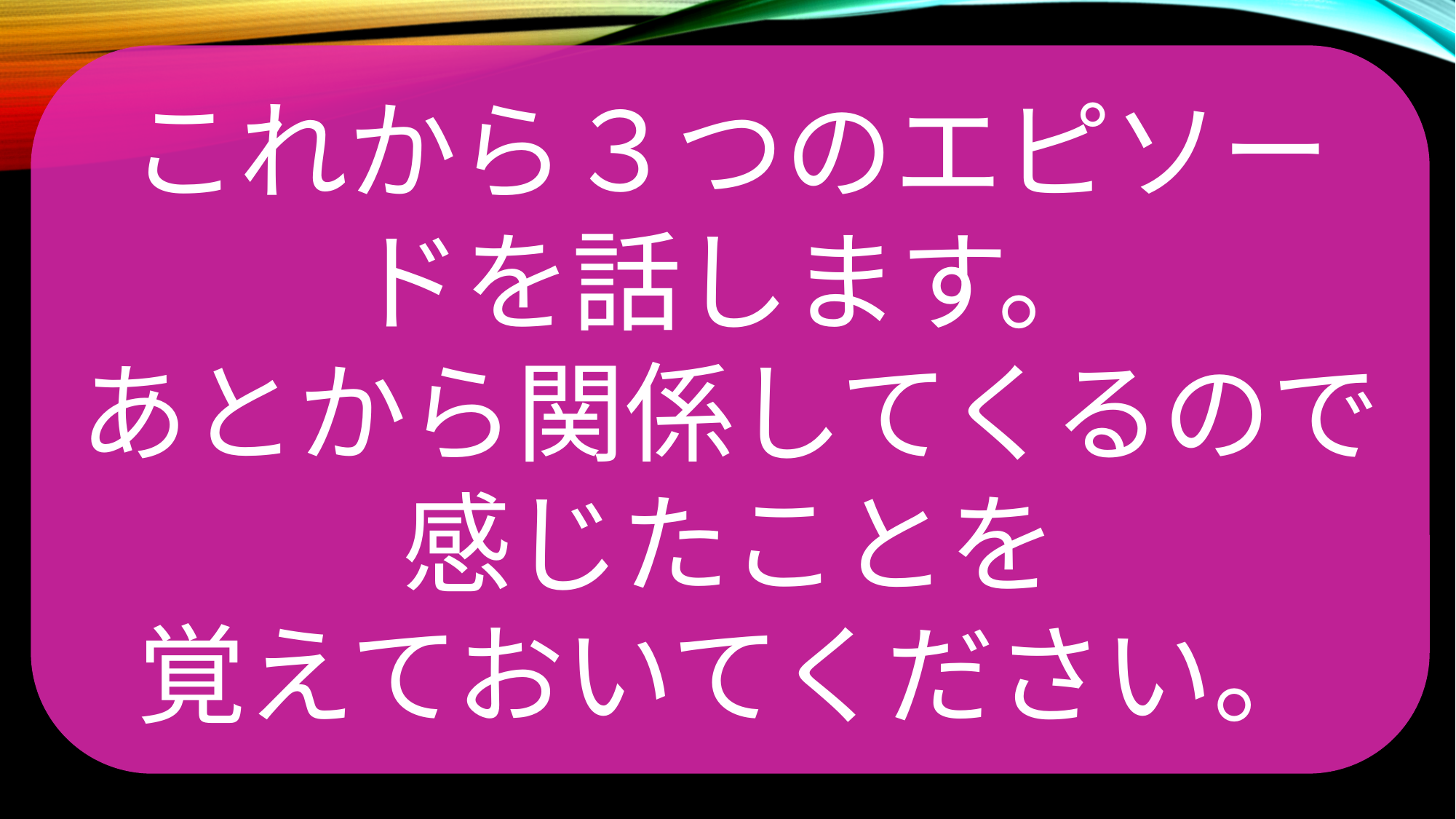

これから３つのエピソードを話します。
あとから関係してくるので
感じたことを
覚えておいてください。
#